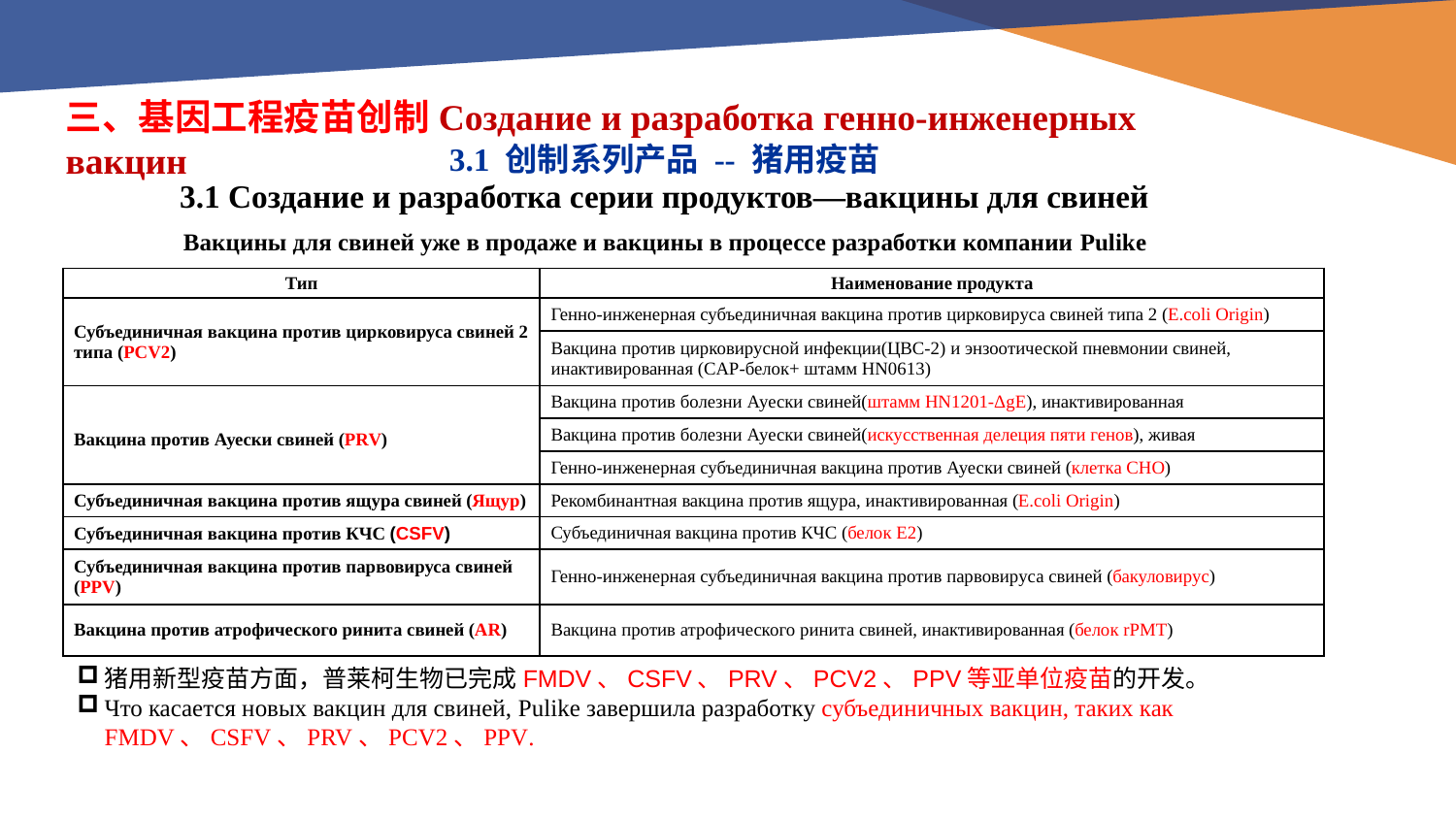

三、基因工程疫苗创制Создание и разработка генно-инженерных вакцин
3.1 创制系列产品 -- 猪用疫苗
3.1 Создание и разработка серии продуктов—вакцины для свиней
Вакцины для свиней уже в продаже и вакцины в процессе разработки компании Pulike
| Тип | Наименование продукта |
| --- | --- |
| Субъединичная вакцина против цирковируса свиней 2 типа (PCV2) | Генно-инженерная субъединичная вакцина против цирковируса свиней типа 2 (E.coli Origin) |
|  | Вакцина против цирковирусной инфекции(ЦВС-2) и энзоотической пневмонии свиней, инактивированная (CAP-белок+ штамм HN0613) |
| Вакцина против Ауески свиней (PRV) | Вакцина против болезни Ауески свиней(штамм HN1201-ΔgE), инактивированная |
|  | Вакцина против болезни Ауески свиней(искусственная делеция пяти генов), живая |
|  | Генно-инженерная субъединичная вакцина против Ауески свиней (клетка СНО) |
| Субъединичная вакцина против ящура свиней (Ящур) | Рекомбинантная вакцина против ящура, инактивированная (E.coli Origin) |
| Субъединичная вакцина против КЧС (CSFV) | Субъединичная вакцина против КЧС (белок E2) |
| Субъединичная вакцина против парвовируса свиней (PPV) | Генно-инженерная субъединичная вакцина против парвовируса свиней (бакуловирус) |
| Вакцина против атрофического ринита свиней (AR) | Вакцина против атрофического ринита свиней, инактивированная (белок rPMT) |
猪用新型疫苗方面，普莱柯生物已完成FMDV、CSFV、PRV、PCV2、PPV等亚单位疫苗的开发。
Что касается новых вакцин для свиней, Pulike завершила разработку субъединичных вакцин, таких как FMDV、CSFV、PRV、PCV2、PPV.